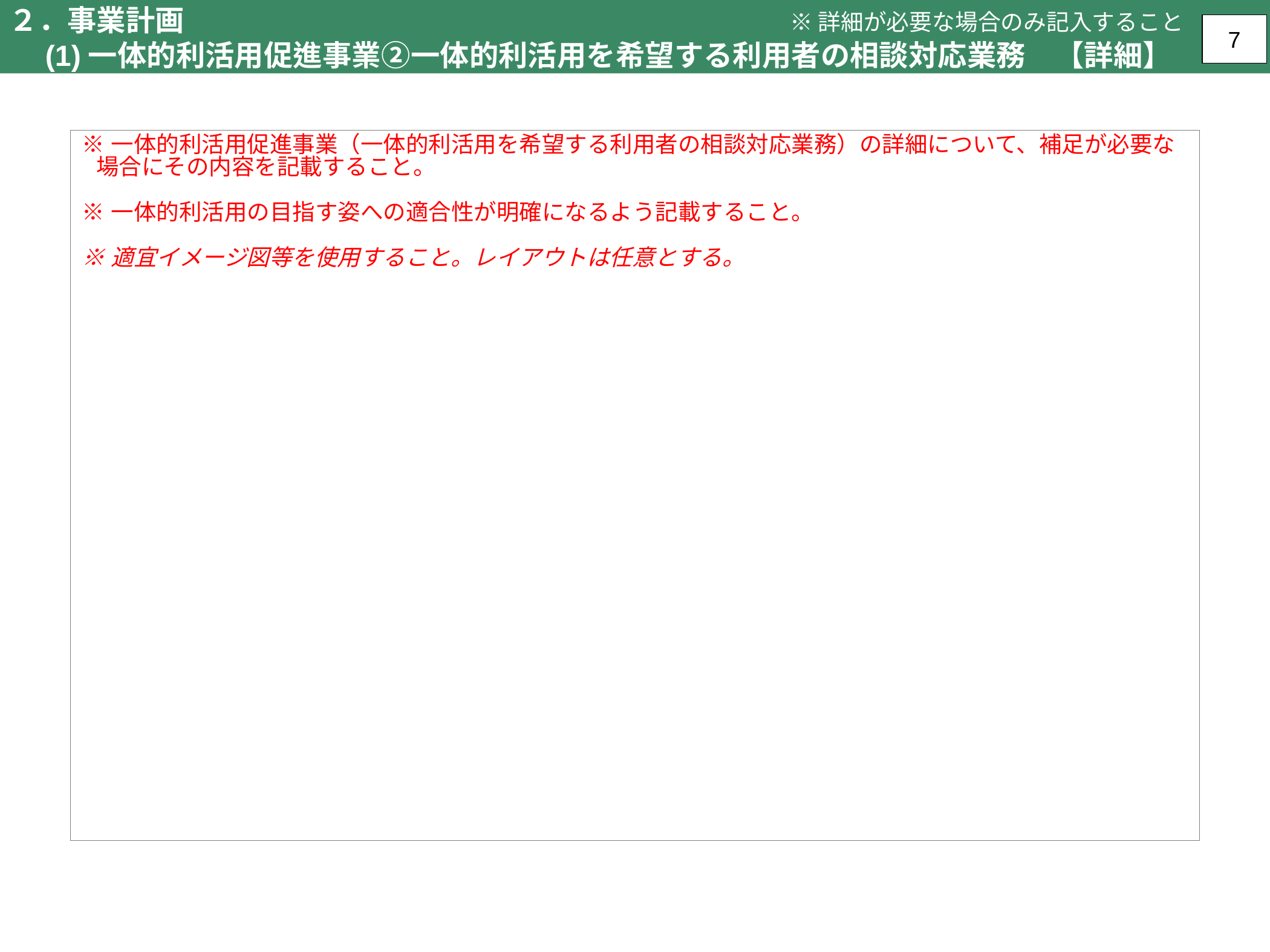

２．事業計画
　(1)一体的利活用促進事業②一体的利活用を希望する利用者の相談対応業務　【詳細】
※詳細が必要な場合のみ記入すること
7
| ※一体的利活用促進事業（一体的利活用を希望する利用者の相談対応業務）の詳細について、補足が必要な場合にその内容を記載すること。 ※一体的利活用の目指す姿への適合性が明確になるよう記載すること。 ※適宜イメージ図等を使用すること。レイアウトは任意とする。 |
| --- |